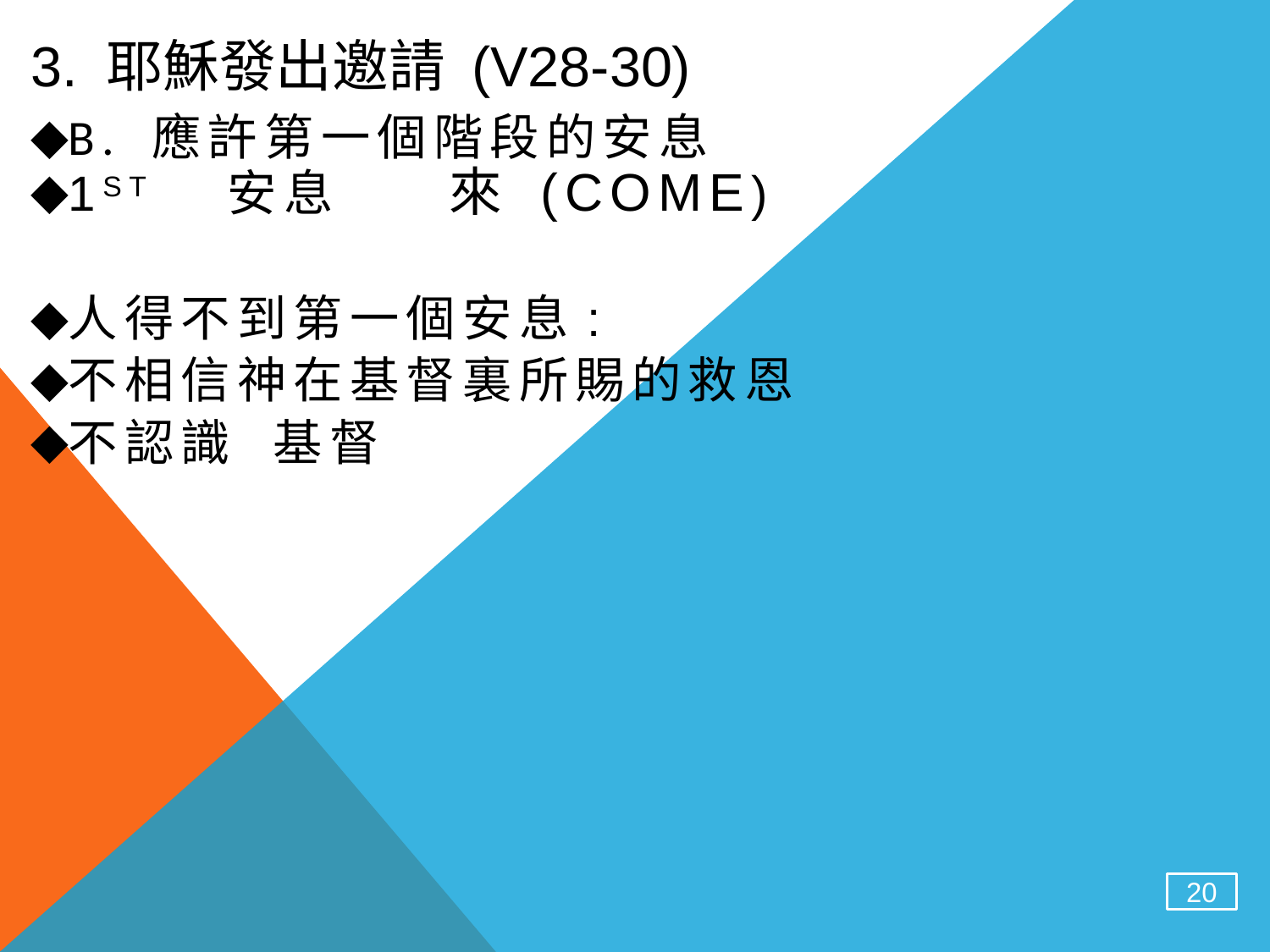

# 3. 耶穌發出邀請 (v28-30)
b. 應許第一個階段的安息
1st   安息      來 (come)

人得不到第一個安息:
不相信神在基督裏所賜的救恩
不認識  基督
20